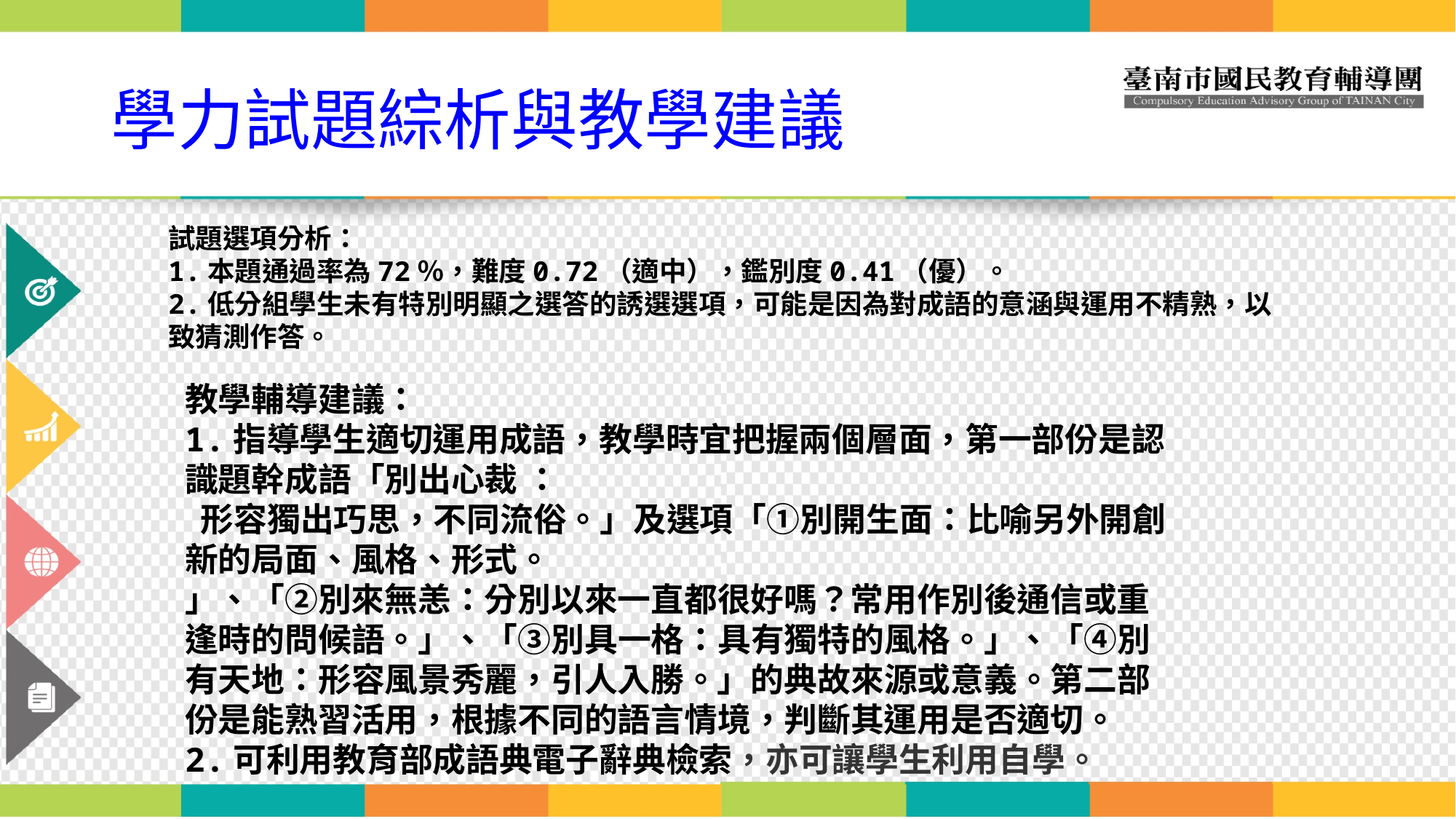

# 學力試題綜析與教學建議
試題選項分析：
1.本題通過率為72％，難度0.72（適中），鑑別度0.41（優）。
2.低分組學生未有特別明顯之選答的誘選選項，可能是因為對成語的意涵與運用不精熟，以致猜測作答。

教學輔導建議：
1.指導學生適切運用成語，教學時宜把握兩個層面，第一部份是認識題幹成語「別出心裁 ：
 形容獨出巧思，不同流俗。」及選項「①別開生面：比喻另外開創新的局面、風格、形式。
」、「②別來無恙：分別以來一直都很好嗎？常用作別後通信或重逢時的問候語。」、「③別具一格：具有獨特的風格。」、「④別有天地：形容風景秀麗，引人入勝。」的典故來源或意義。第二部份是能熟習活用，根據不同的語言情境，判斷其運用是否適切。
2.可利用教育部成語典電子辭典檢索，亦可讓學生利用自學。